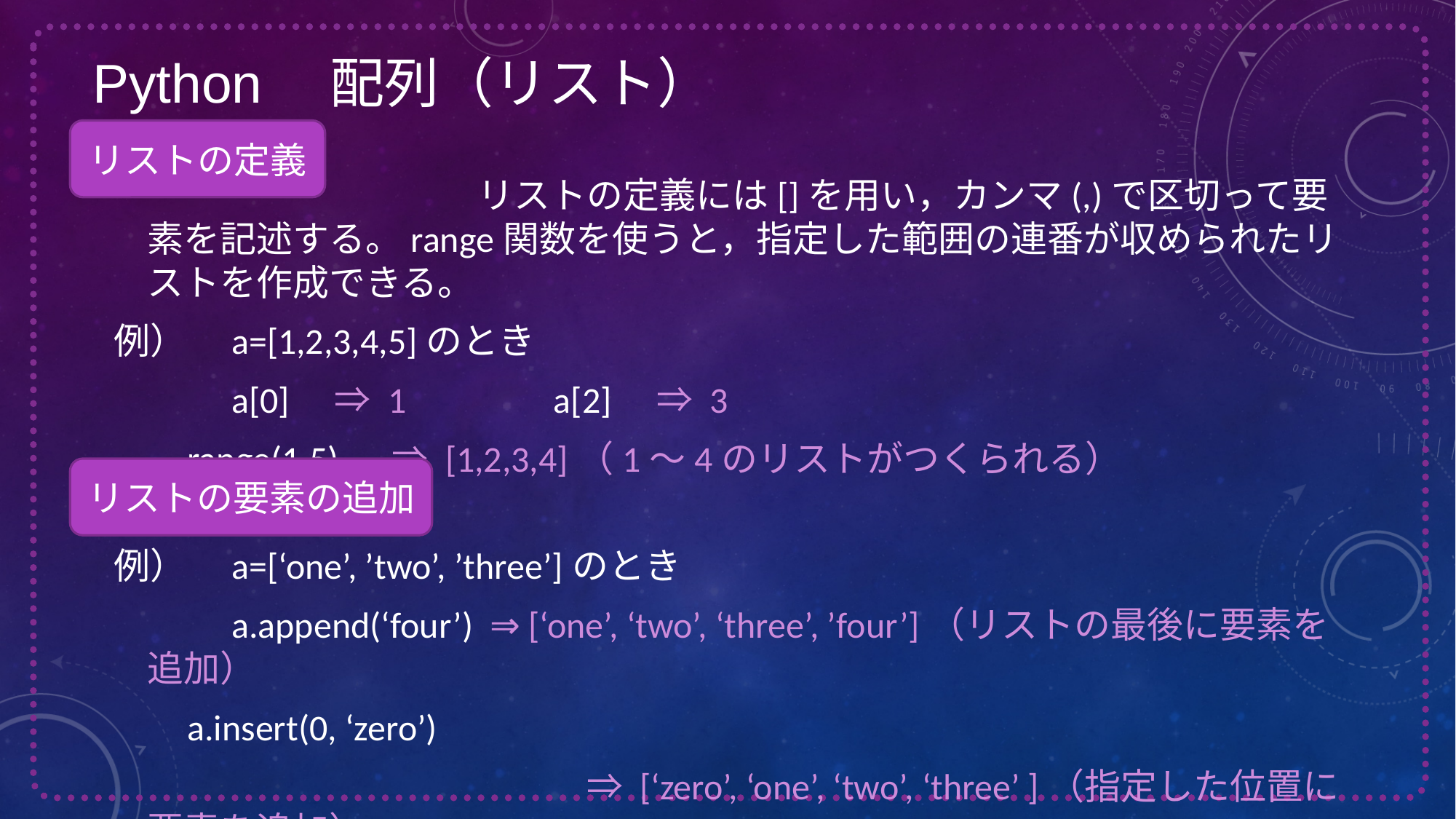

Python　配列（リスト）
リストの定義
　　　　　　　　　　リストの定義には[]を用い，カンマ(,)で区切って要素を記述する。range関数を使うと，指定した範囲の連番が収められたリストを作成できる。
例）　a=[1,2,3,4,5]のとき
　　　a[0]　⇒ 1                  a[2]　⇒ 3
         range(1,5) 　⇒ [1,2,3,4]（1～4のリストがつくられる）
リストの要素の追加
例）　a=[‘one’, ’two’, ’three’]のとき
　　　a.append(‘four’)  ⇒ [‘one’, ‘two’, ‘three’, ’four’]（リストの最後に要素を追加）
         a.insert(0, ‘zero’)
　　　　　　　　　　　　　⇒ [‘zero’, ‘one’, ‘two’, ‘three’ ]（指定した位置に要素を追加）